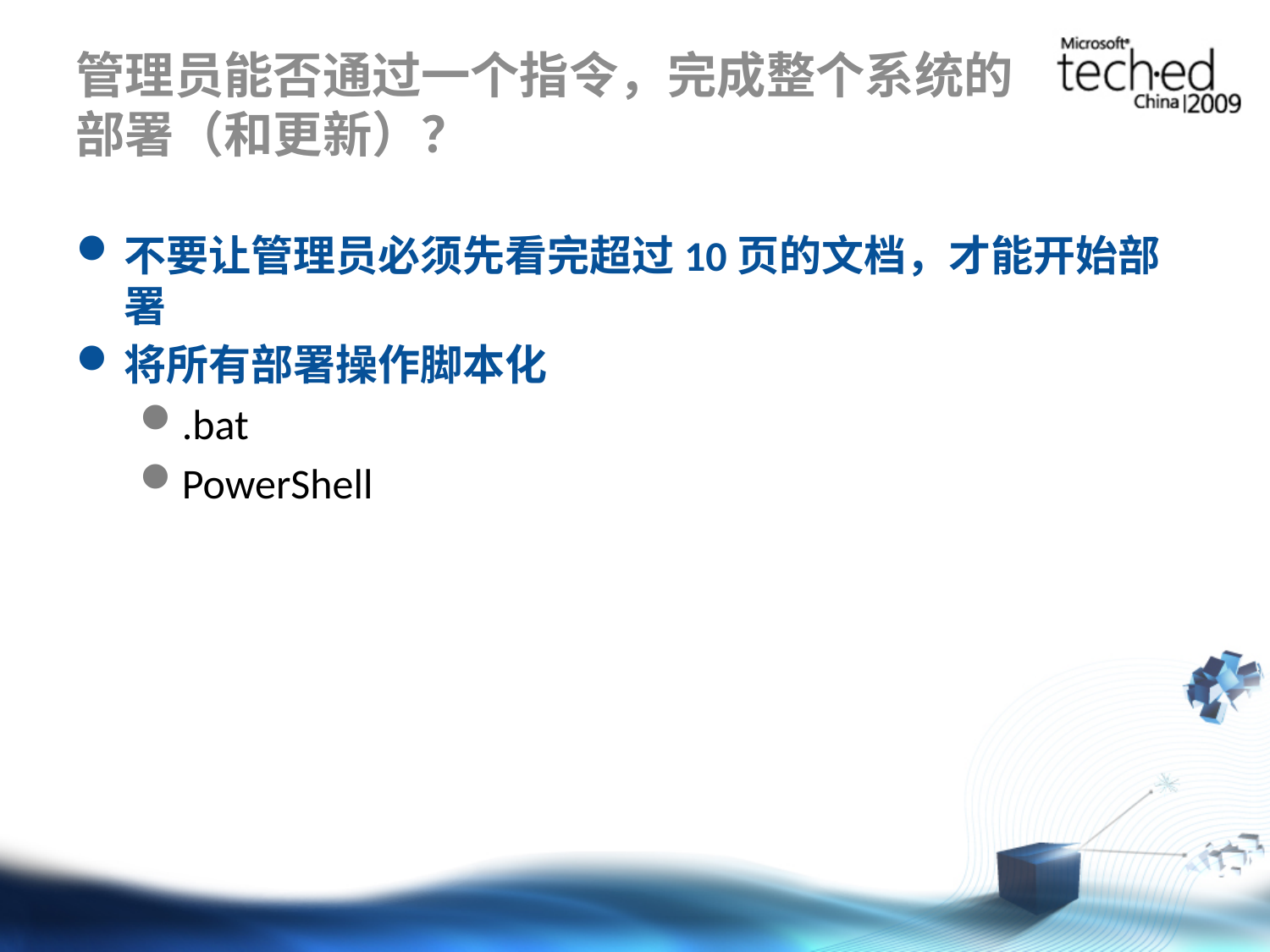

# 管理员能否通过一个指令，完成整个系统的部署（和更新）？
不要让管理员必须先看完超过10页的文档，才能开始部署
将所有部署操作脚本化
.bat
PowerShell